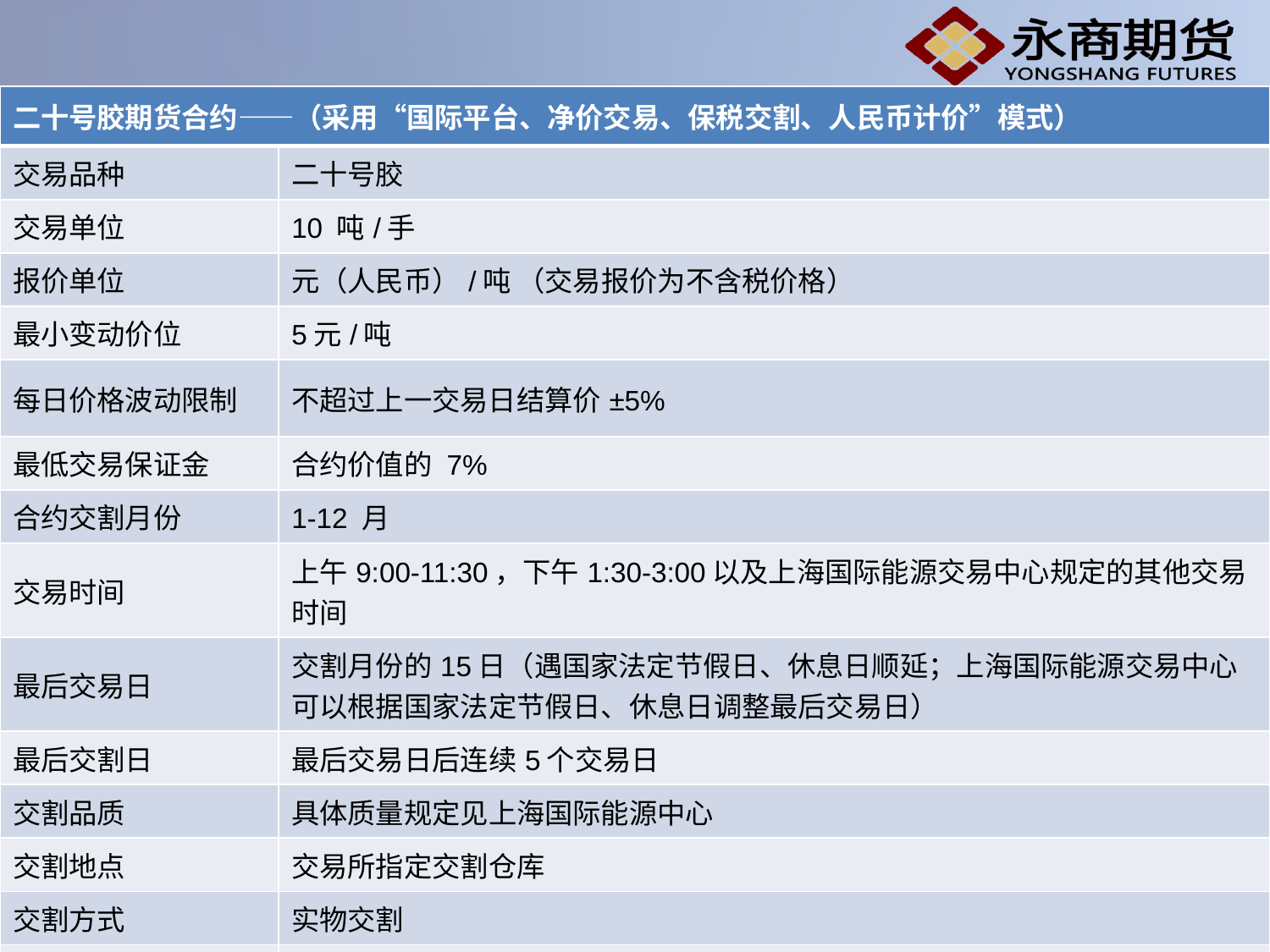

| 二十号胶期货合约——（采用“国际平台、净价交易、保税交割、人民币计价”模式） |  |
| --- | --- |
| 交易品种 | 二十号胶 |
| 交易单位 | 10 吨/手 |
| 报价单位 | 元（人民币）/吨 （交易报价为不含税价格） |
| 最小变动价位 | 5元/吨 |
| 每日价格波动限制 | 不超过上一交易日结算价±5% |
| 最低交易保证金 | 合约价值的 7% |
| 合约交割月份 | 1-12 月 |
| 交易时间 | 上午9:00-11:30，下午1:30-3:00以及上海国际能源交易中心规定的其他交易时间 |
| 最后交易日 | 交割月份的15日（遇国家法定节假日、休息日顺延；上海国际能源交易中心可以根据国家法定节假日、休息日调整最后交易日） |
| 最后交割日 | 最后交易日后连续5个交易日 |
| 交割品质 | 具体质量规定见上海国际能源中心 |
| 交割地点 | 交易所指定交割仓库 |
| 交割方式 | 实物交割 |
| 交易代码 | NR |
| 上市交易所 | 上海国际能源中心 |